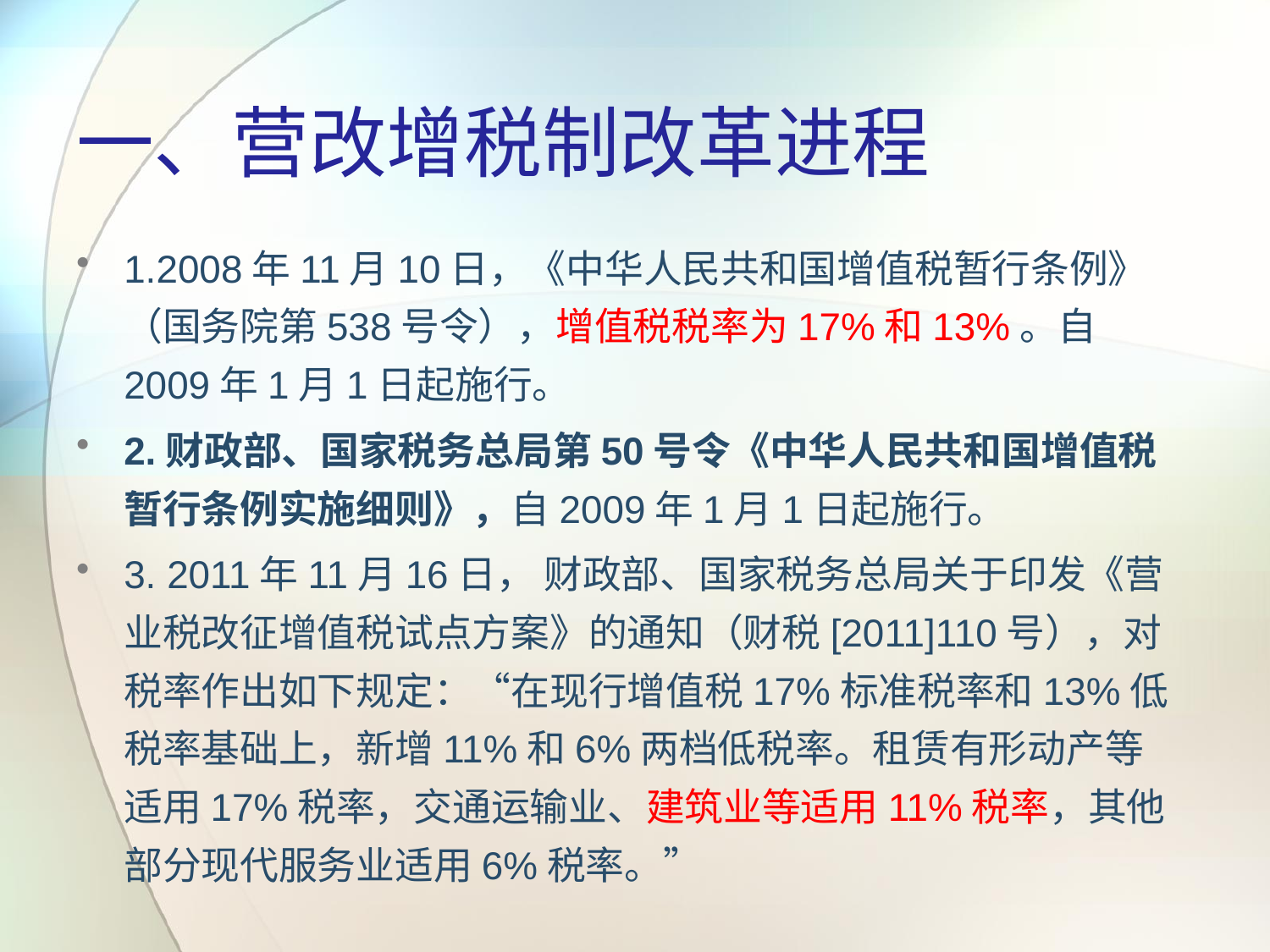

# 一、营改增税制改革进程
1.2008年11月10日，《中华人民共和国增值税暂行条例》（国务院第538号令），增值税税率为17%和13%。自2009年1月1日起施行。
2.财政部、国家税务总局第50号令《中华人民共和国增值税暂行条例实施细则》，自2009年1月1日起施行。
3. 2011年11月16日， 财政部、国家税务总局关于印发《营业税改征增值税试点方案》的通知（财税[2011]110号），对税率作出如下规定：“在现行增值税17%标准税率和13%低税率基础上，新增11%和6%两档低税率。租赁有形动产等适用17%税率，交通运输业、建筑业等适用11%税率，其他部分现代服务业适用6%税率。”